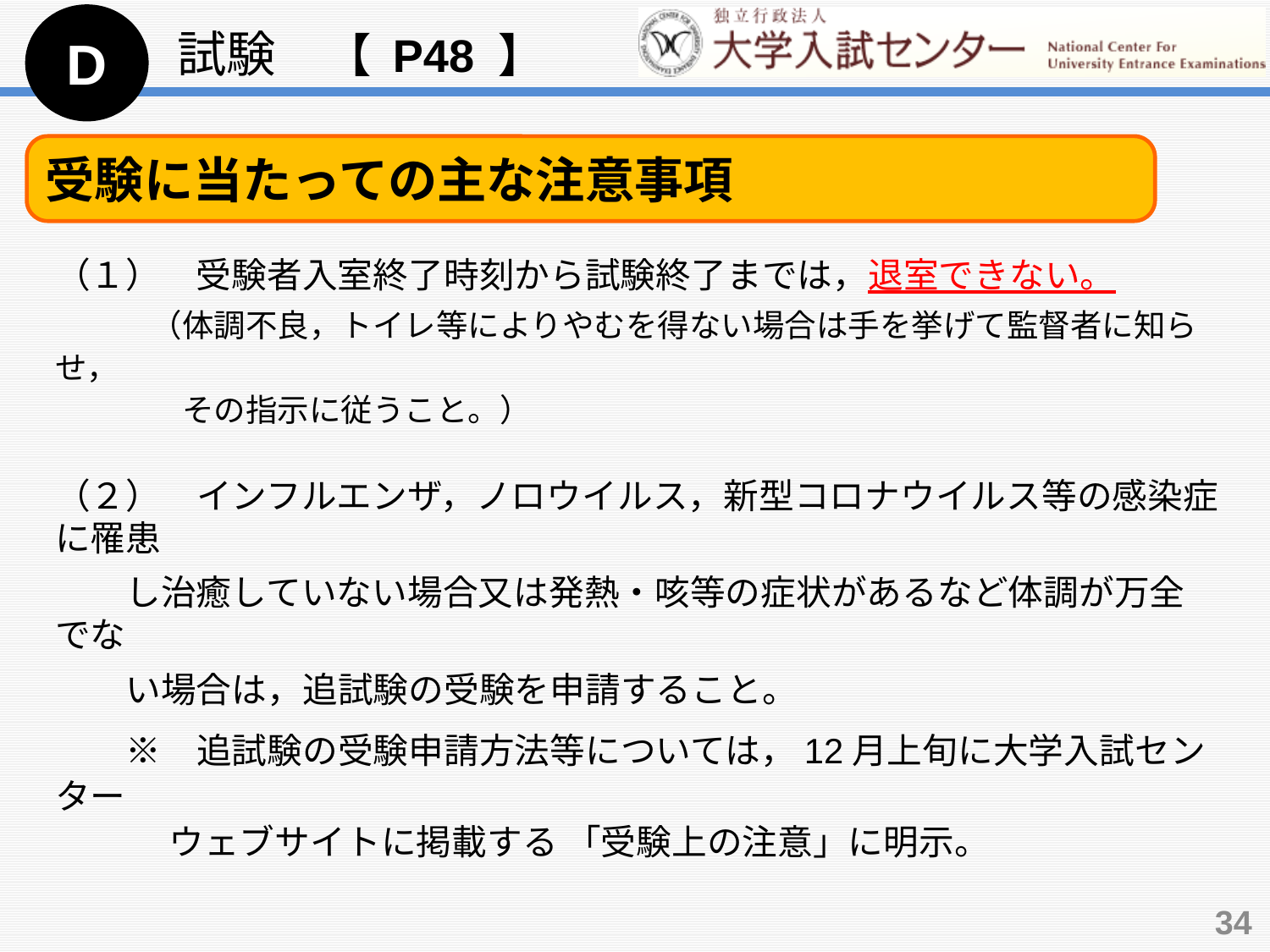

D
試験　【 P48 】
受験に当たっての主な注意事項
（１）　受験者入室終了時刻から試験終了までは，退室できない。
　　　（体調不良，トイレ等によりやむを得ない場合は手を挙げて監督者に知らせ，
　　　　その指示に従うこと。）
（２）　インフルエンザ，ノロウイルス，新型コロナウイルス等の感染症に罹患
　　し治癒していない場合又は発熱・咳等の症状があるなど体調が万全でな
　　い場合は，追試験の受験を申請すること。
　　※　追試験の受験申請方法等については，12月上旬に大学入試センター
　　　 ウェブサイトに掲載する 「受験上の注意」に明示。

34